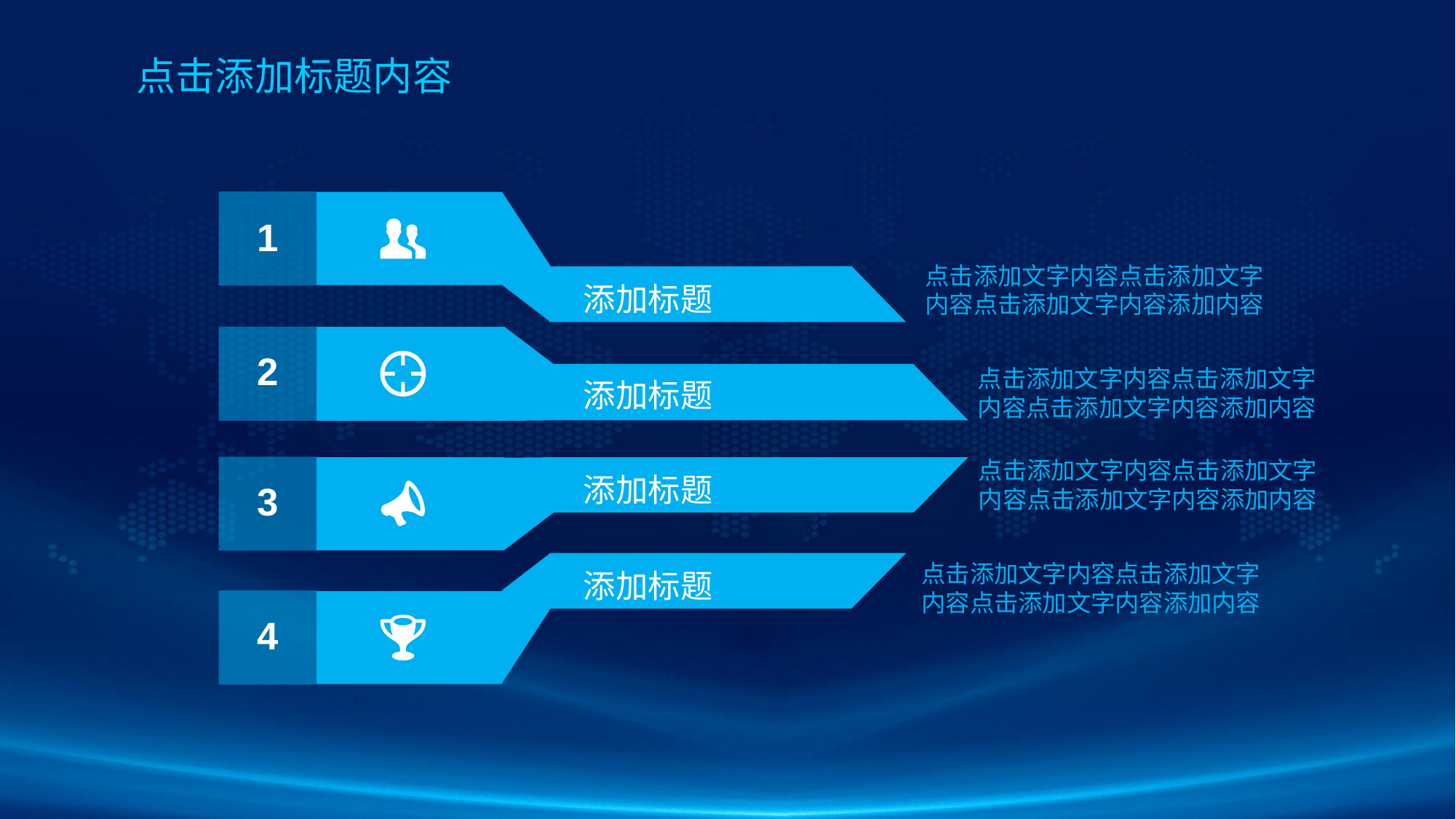

点击添加标题内容

1

点击添加文字内容点击添加文字内容点击添加文字内容添加内容
添加标题
2

点击添加文字内容点击添加文字内容点击添加文字内容添加内容
添加标题
点击添加文字内容点击添加文字内容点击添加文字内容添加内容

3
添加标题

点击添加文字内容点击添加文字内容点击添加文字内容添加内容
添加标题
4